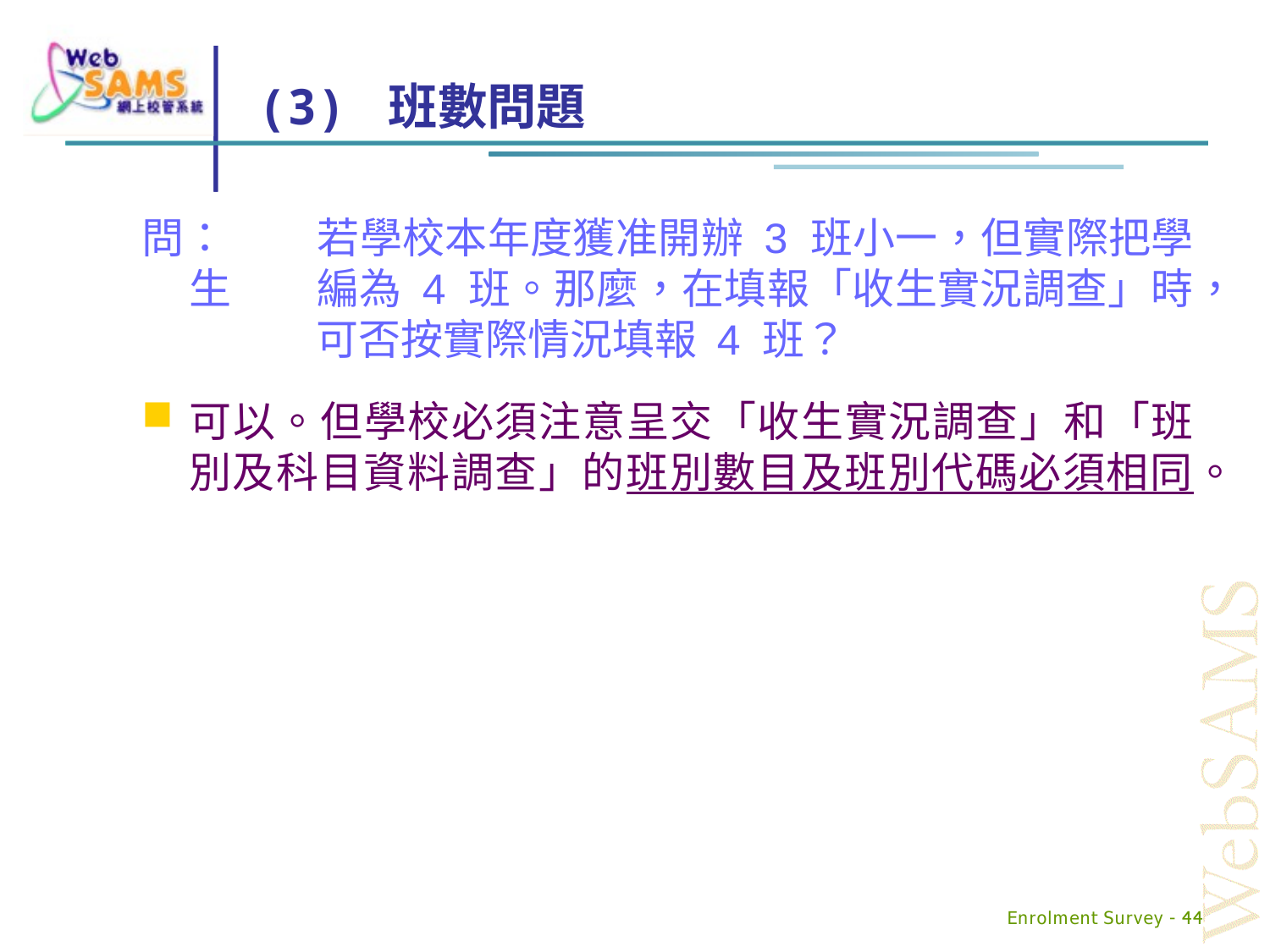

# (3) 班數問題
問：	若學校本年度獲准開辦 3 班小一，但實際把學生	編為 4 班。那麼，在填報「收生實況調查」時，	可否按實際情況填報 4 班？
可以。但學校必須注意呈交「收生實況調查」和「班別及科目資料調查」的班別數目及班別代碼必須相同。

Enrolment Survey - 44